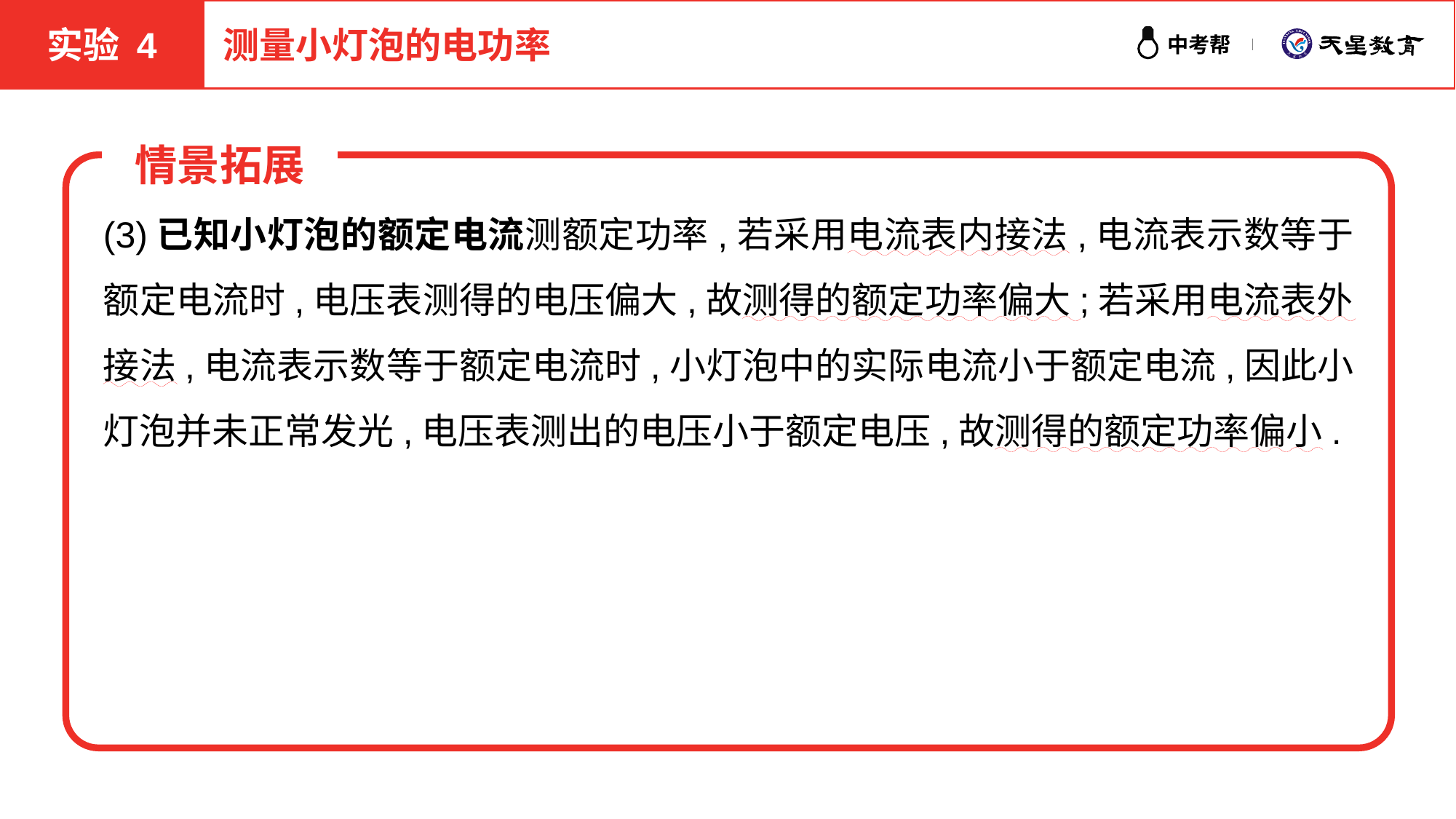

实验 4
测量小灯泡的电功率
情景拓展

(3)已知小灯泡的额定电流测额定功率,若采用电流表内接法,电流表示数等于额定电流时,电压表测得的电压偏大,故测得的额定功率偏大;若采用电流表外接法,电流表示数等于额定电流时,小灯泡中的实际电流小于额定电流,因此小灯泡并未正常发光,电压表测出的电压小于额定电压,故测得的额定功率偏小.